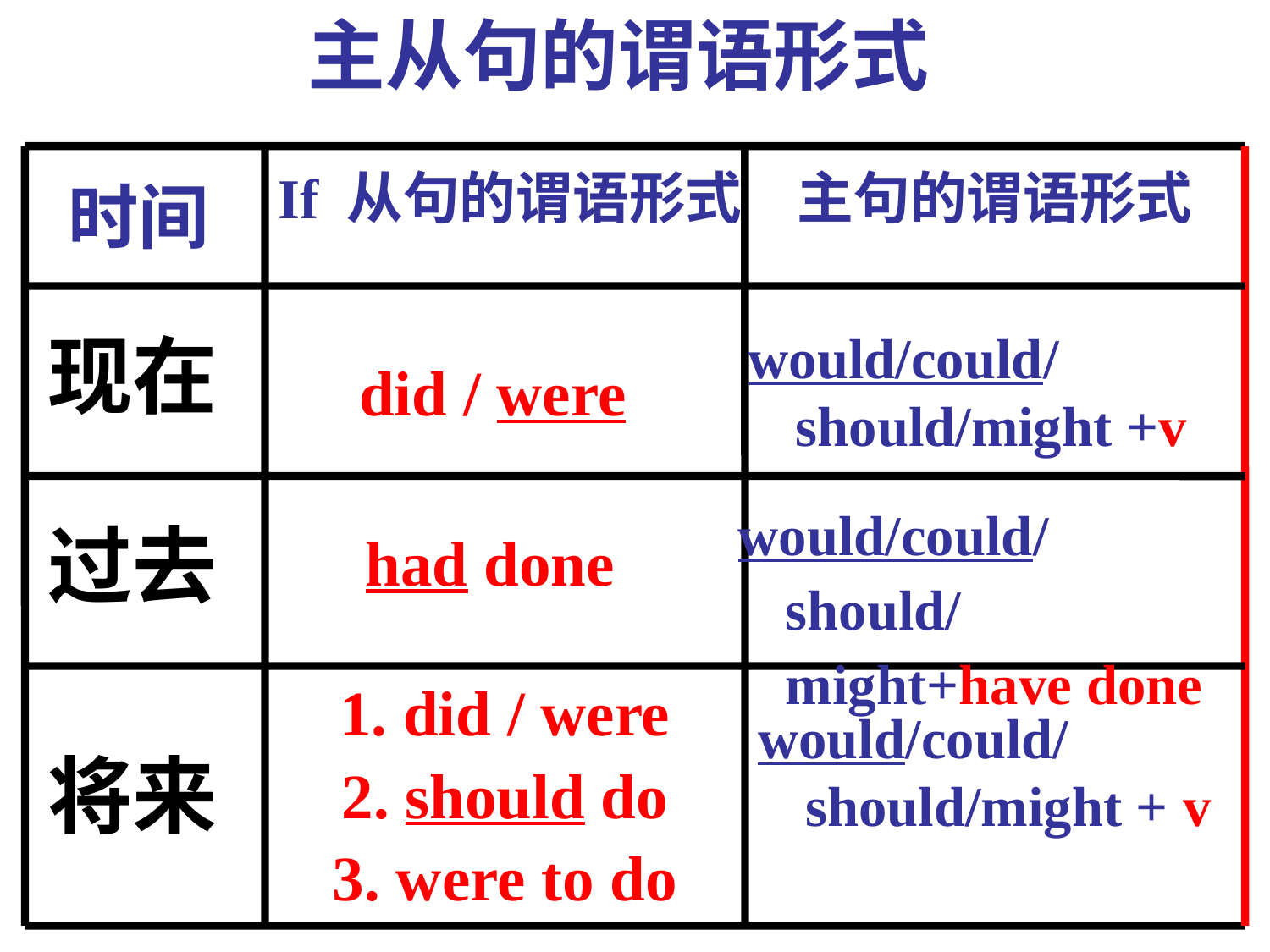

主从句的谓语形式

If 从句的谓语形式
主句的谓语形式
时间

现在
would/could/should/might +v
did / were

would/could/should/might+have done
过去
had done

1. did / were
2. should do
3. were to do
would/could/should/might + v
将来